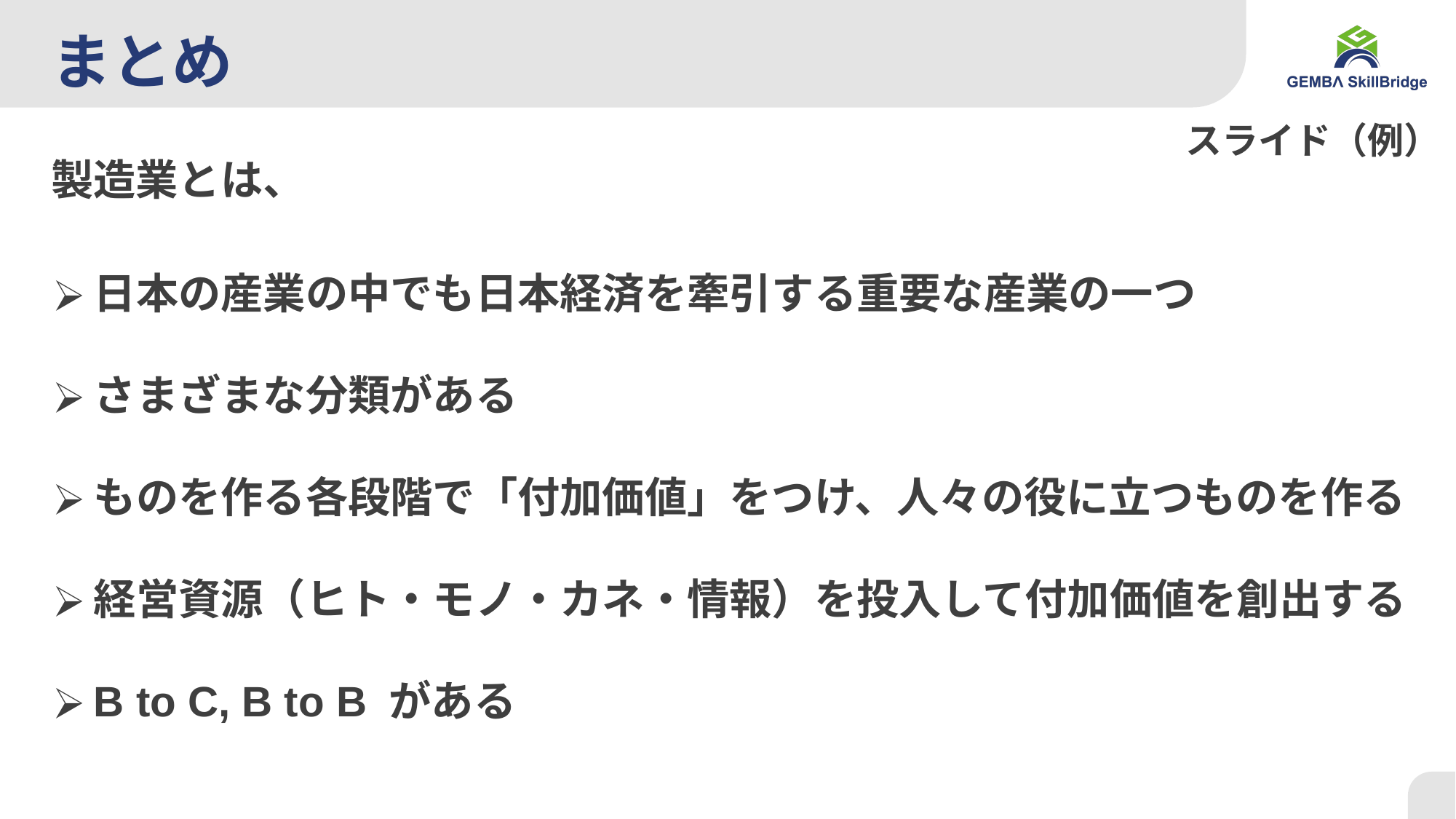

# まとめ
スライド（例）
製造業とは、
日本の産業の中でも日本経済を牽引する重要な産業の一つ
さまざまな分類がある
ものを作る各段階で「付加価値」をつけ、人々の役に立つものを作る
経営資源（ヒト・モノ・カネ・情報）を投入して付加価値を創出する
B to C, B to B がある